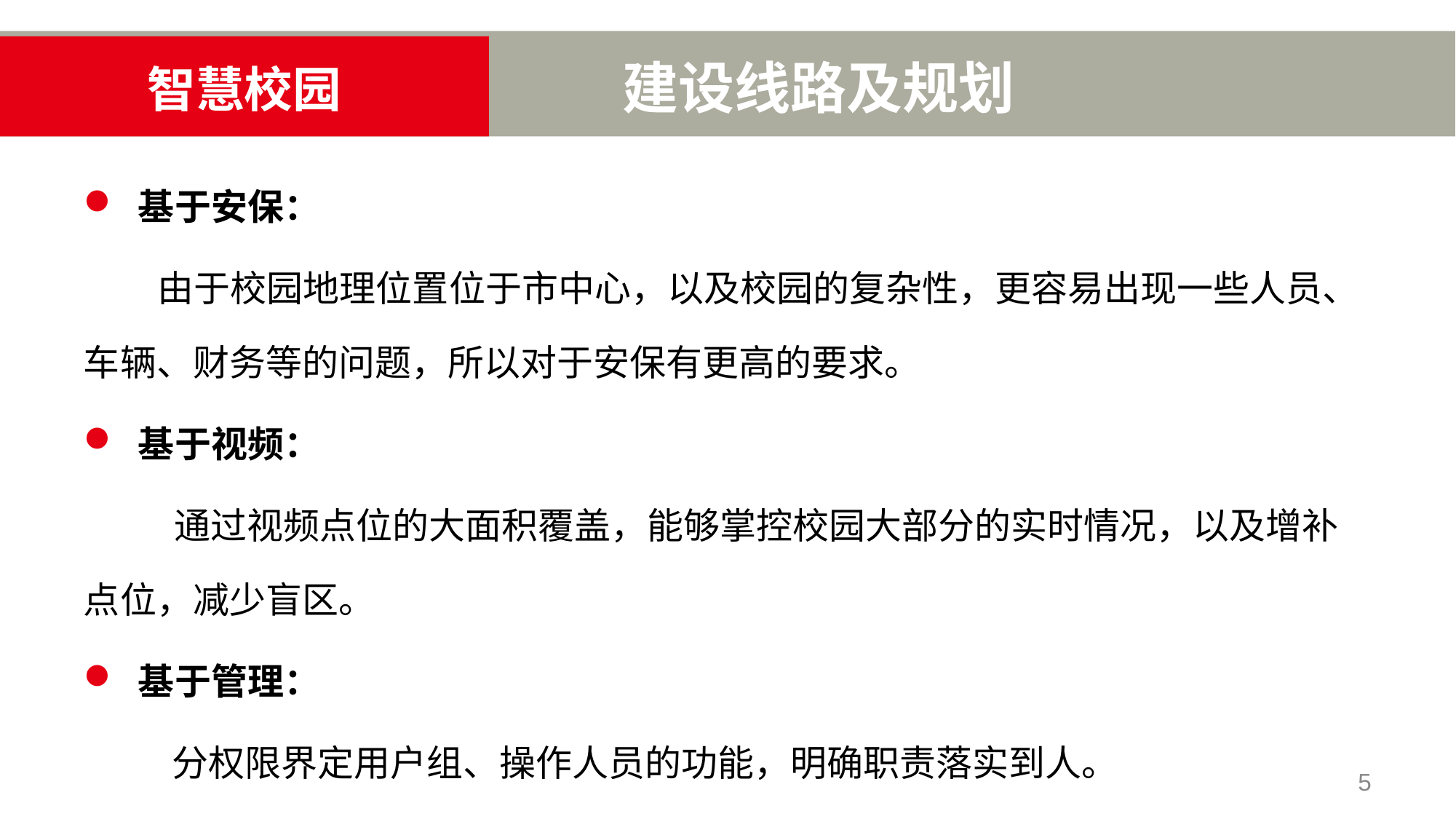

建设线路及规划
智慧校园
基于安保：
        由于校园地理位置位于市中心，以及校园的复杂性，更容易出现一些人员、车辆、财务等的问题，所以对于安保有更高的要求。
基于视频：
          通过视频点位的大面积覆盖，能够掌控校园大部分的实时情况，以及增补点位，减少盲区。
基于管理：
            分权限界定用户组、操作人员的功能，明确职责落实到人。
5